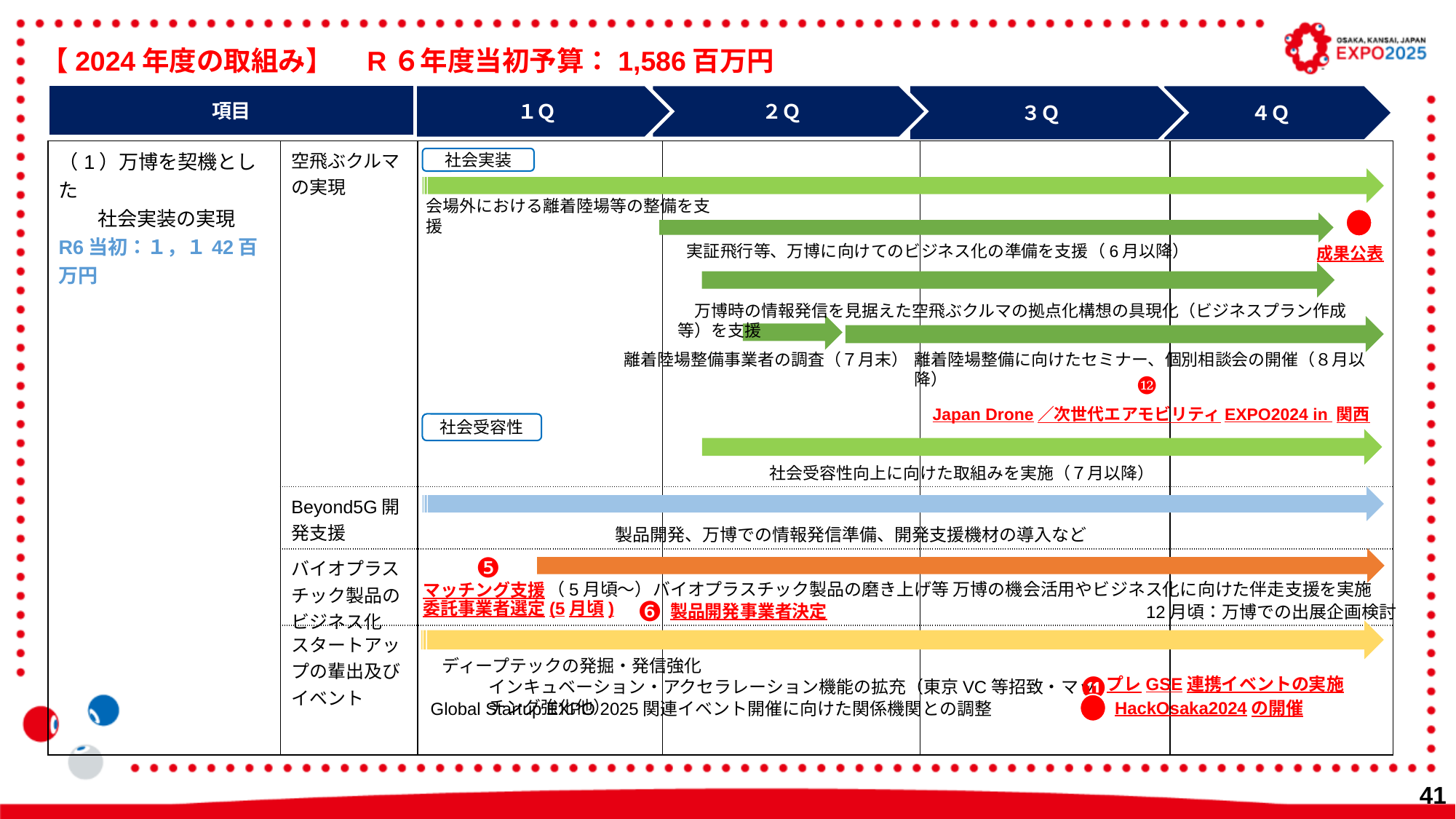

【2024年度の取組み】　R６年度当初予算：1,586百万円
４Ｑ
３Ｑ
２Ｑ
項目
１Ｑ
| （1）万博を契機とした 　　社会実装の実現 R6当初：１，１42百万円 | 空飛ぶクルマの実現 |  |  |  |  |
| --- | --- | --- | --- | --- | --- |
|  | Beyond5G開発支援 |  |  |  |  |
|  | バイオプラスチック製品のビジネス化 |  |  |  |  |
|  | スタートアップの輩出及びイベント |  |  |  |  |
社会実装

会場外における離着陸場等の整備を支援

　実証飛行等、万博に向けてのビジネス化の準備を支援（6月以降）
成果公表

　万博時の情報発信を見据えた空飛ぶクルマの拠点化構想の具現化（ビジネスプラン作成等）を支援

離着陸場整備に向けたセミナー、個別相談会の開催（８月以降）
離着陸場整備事業者の調査（７月末）
⓬
Japan Drone／次世代エアモビリティEXPO2024 in 関西
社会受容性

社会受容性向上に向けた取組みを実施（７月以降）

製品開発、万博での情報発信準備、開発支援機材の導入など
❺

（5月頃～）バイオプラスチック製品の磨き上げ等 万博の機会活用やビジネス化に向けた伴走支援を実施
マッチング支援
委託事業者選定(5月頃)
❻
製品開発事業者決定
12月頃：万博での出展企画検討

ディープテックの発掘・発信強化
⓫
プレGSE連携イベントの実施
インキュベーション・アクセラレーション機能の拡充（東京VC等招致・マッチング強化他）
HackOsaka2024の開催

Global Startup EXPO 2025関連イベント開催に向けた関係機関との調整
41